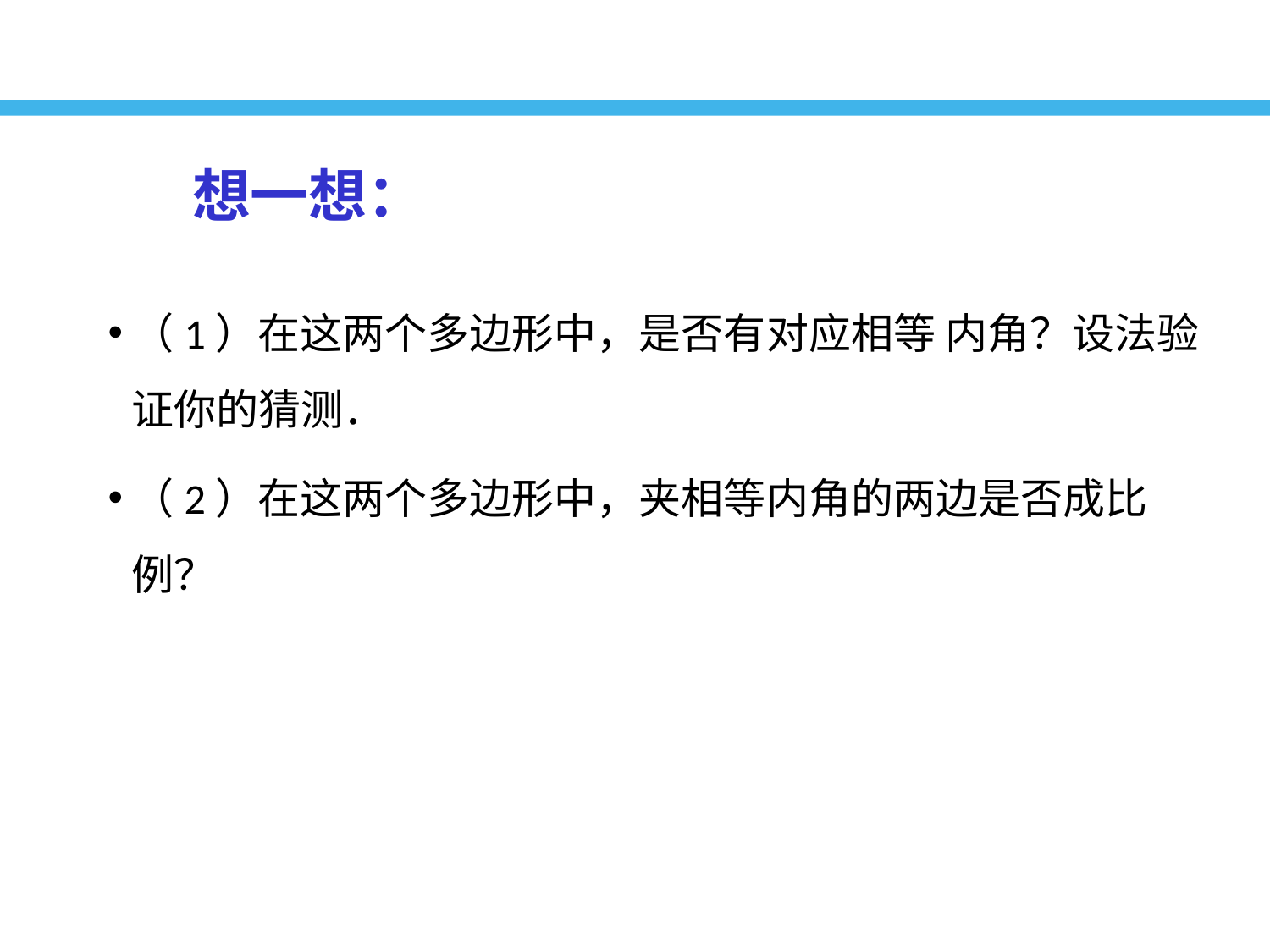

# 想一想：
（1）在这两个多边形中，是否有对应相等 内角？设法验证你的猜测．
（2）在这两个多边形中，夹相等内角的两边是否成比例？